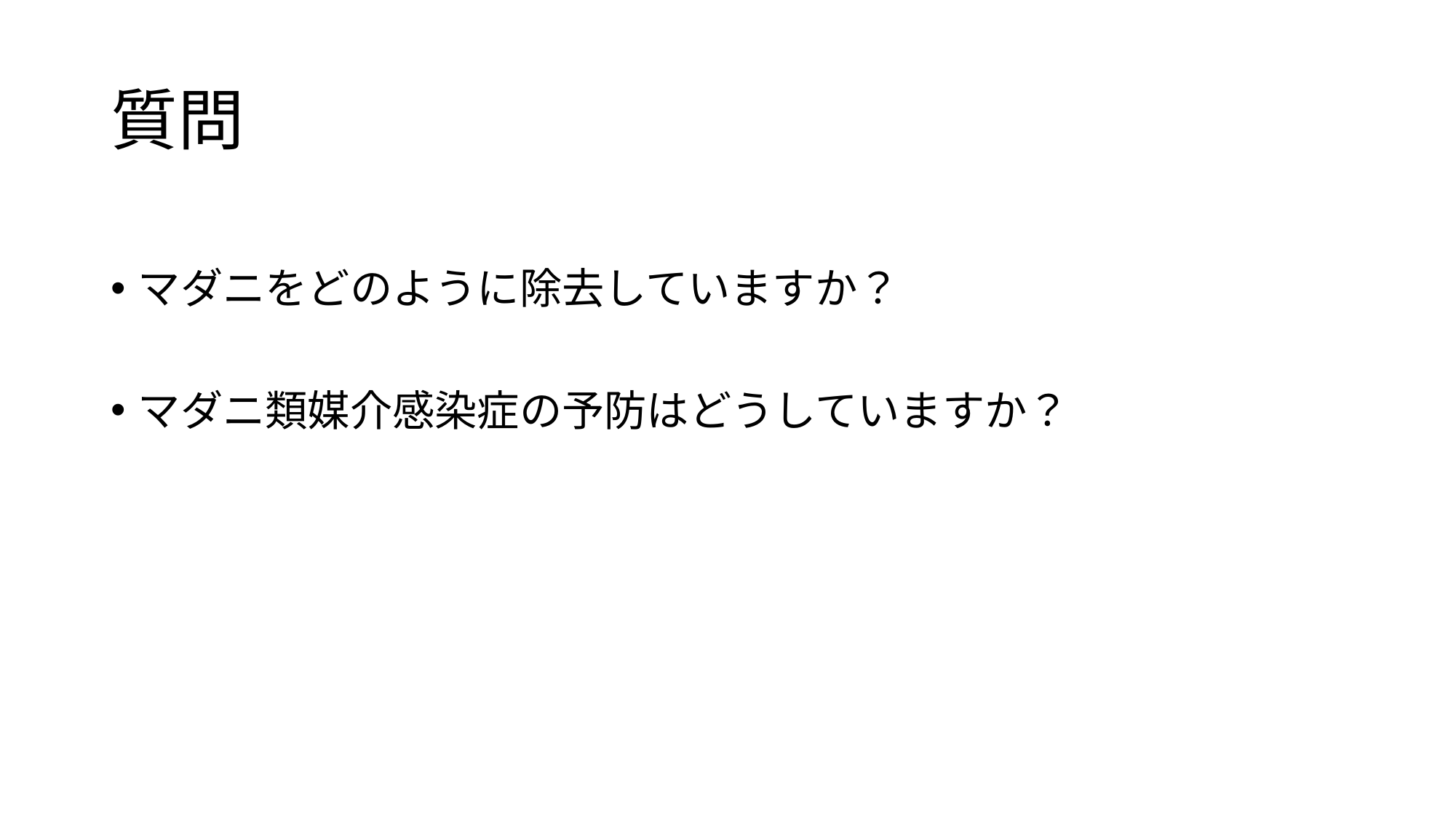

# 質問
マダニをどのように除去していますか？

マダニ類媒介感染症の予防はどうしていますか？